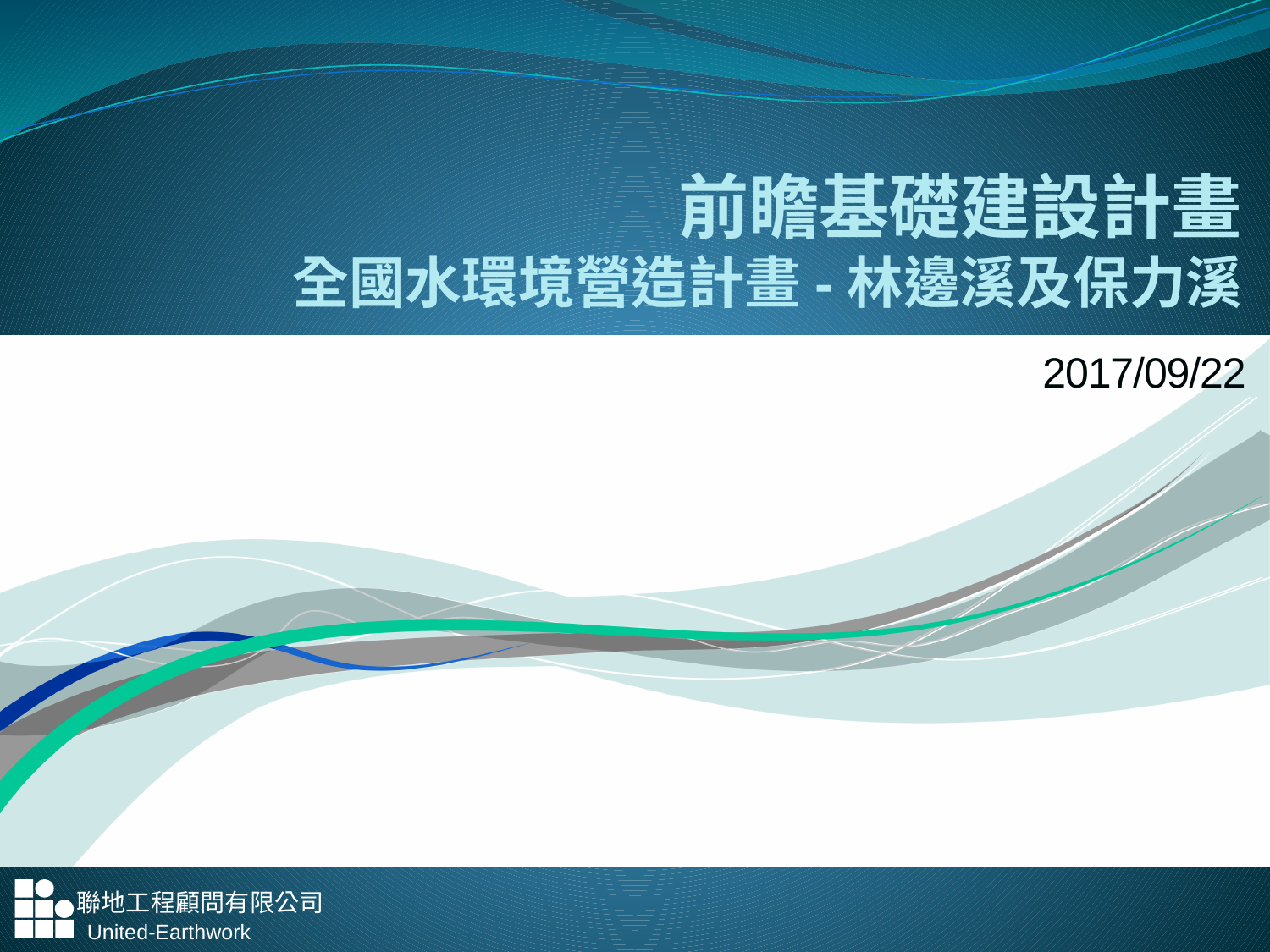

前瞻基礎建設計畫
全國水環境營造計畫-林邊溪及保力溪

        2017/09/22

聯地工程顧問有限公司

United-Earthwork